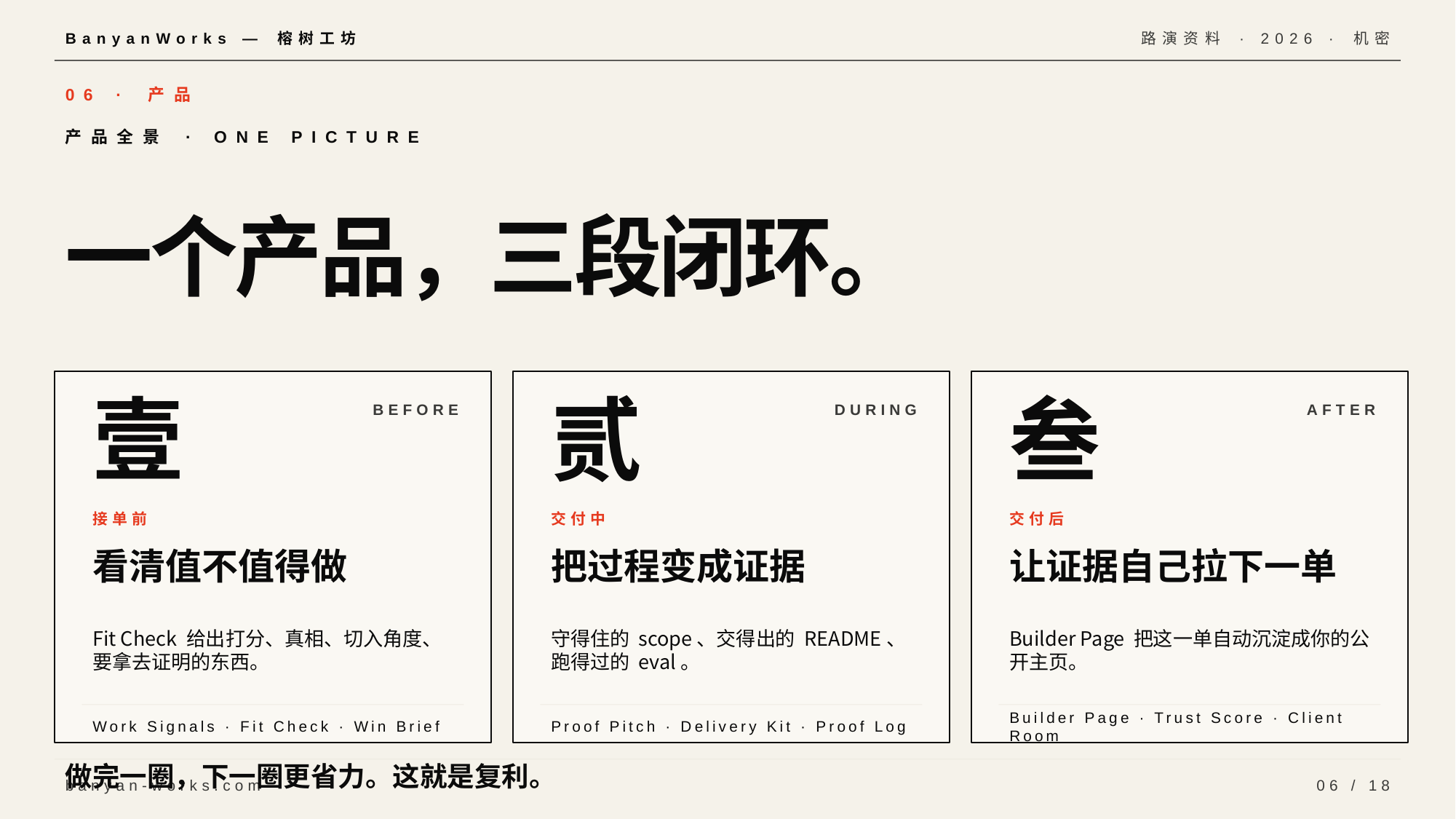

BanyanWorks — 榕树工坊
路演资料 · 2026 · 机密

06 · 产品
产品全景 · ONE PICTURE
一个产品，三段闭环。

壹
贰
叁
BEFORE
DURING
AFTER
接单前
交付中
交付后
看清值不值得做
把过程变成证据
让证据自己拉下一单
Fit Check 给出打分、真相、切入角度、要拿去证明的东西。
守得住的 scope、交得出的 README、跑得过的 eval。
Builder Page 把这一单自动沉淀成你的公开主页。

Work Signals · Fit Check · Win Brief
Proof Pitch · Delivery Kit · Proof Log
Builder Page · Trust Score · Client Room

做完一圈，下一圈更省力。这就是复利。
banyan-works.com
06 / 18